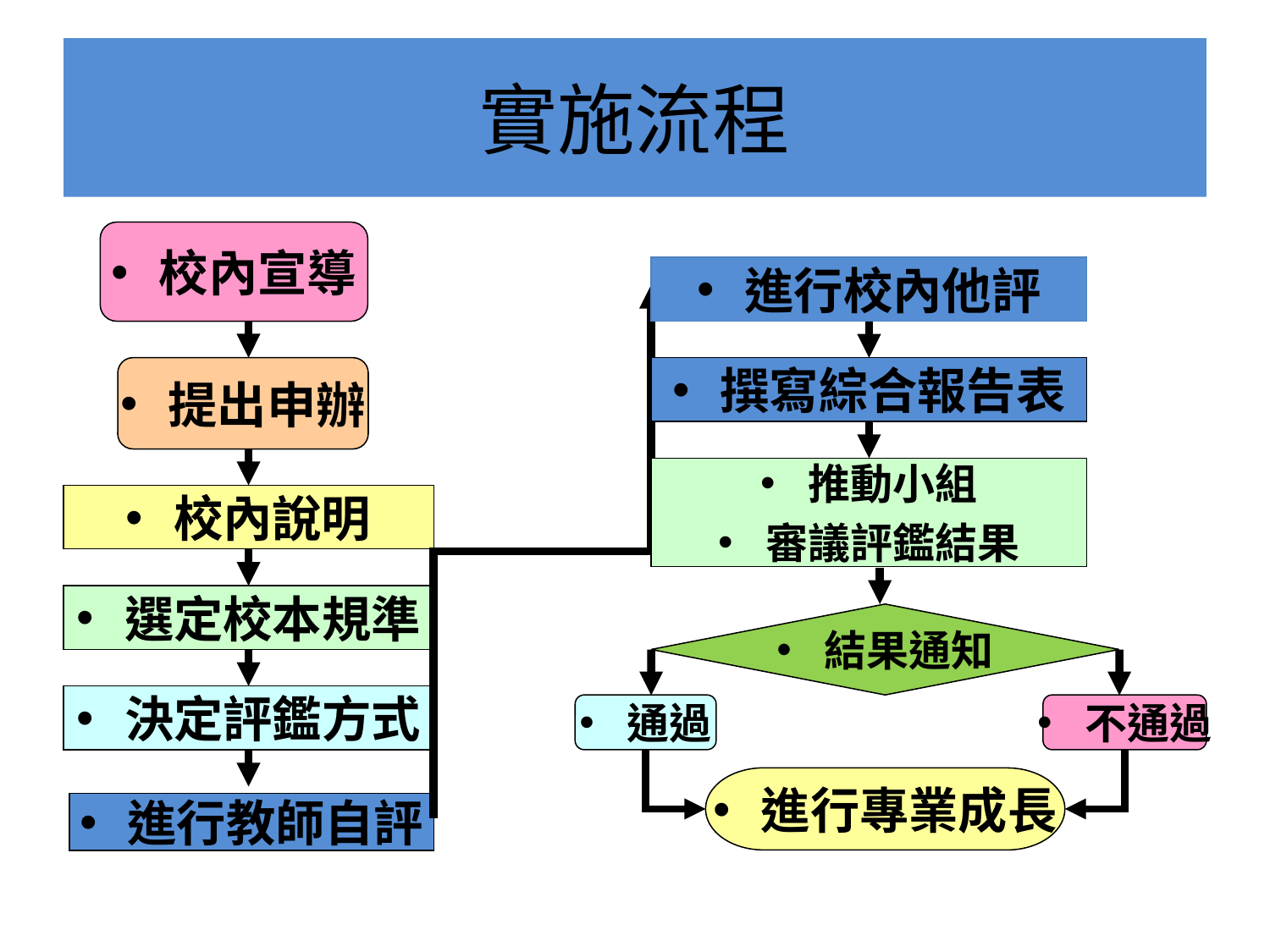

# 實施流程
校內宣導
進行校內他評

提出申辦
撰寫綜合報告表

推動小組
審議評鑑結果
校內說明

選定校本規準
結果通知

決定評鑑方式
通過
不通過

進行專業成長
進行教師自評